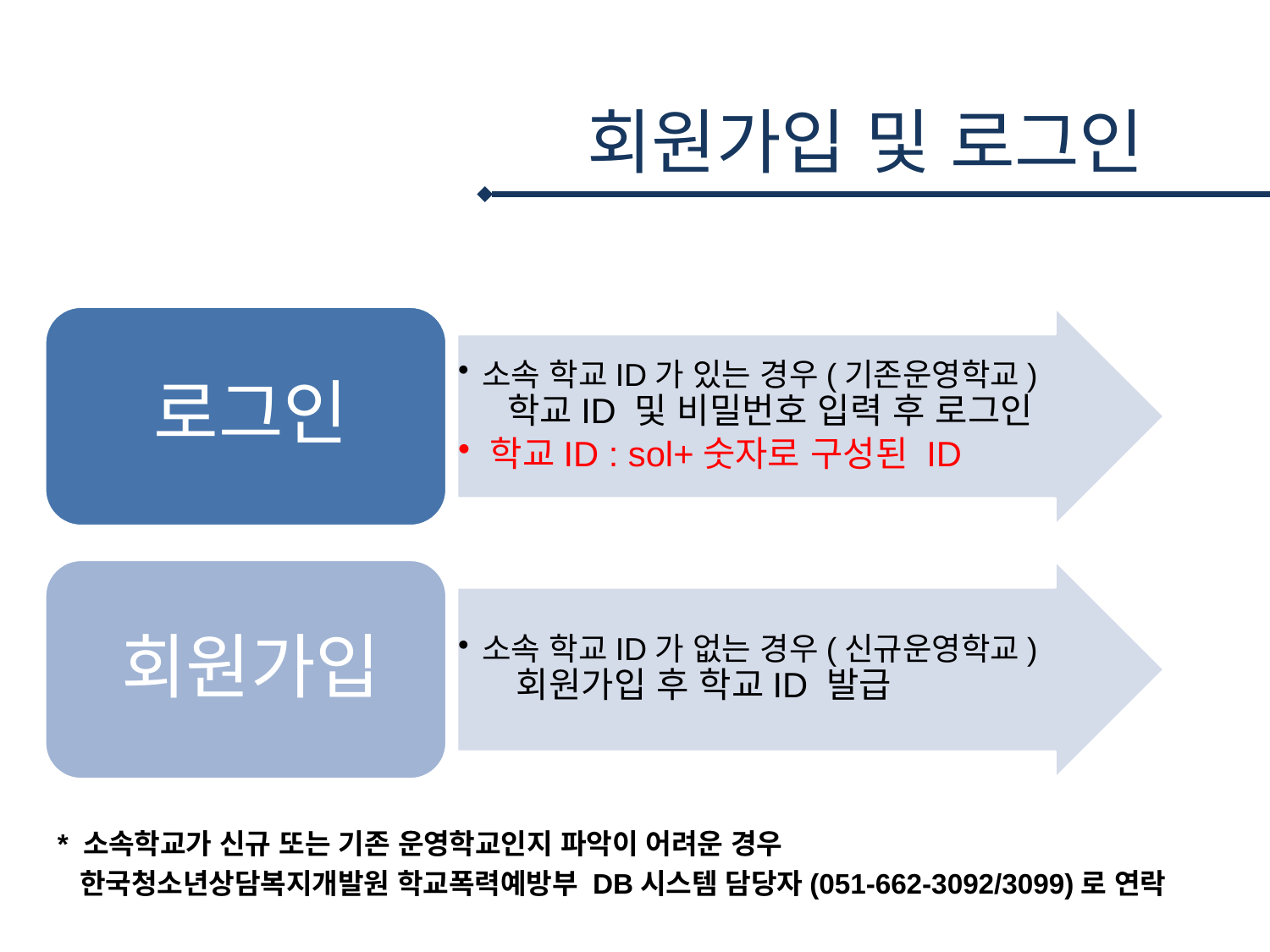

회원가입 및 로그인
소속 학교ID가 있는 경우(기존운영학교)       학교ID 및 비밀번호 입력 후 로그인
학교ID : sol+숫자로 구성된 ID
로그인
소속 학교ID가 없는 경우(신규운영학교)        회원가입 후 학교ID 발급
회원가입
* 소속학교가 신규 또는 기존 운영학교인지 파악이 어려운 경우
  한국청소년상담복지개발원 학교폭력예방부 DB시스템 담당자(051-662-3092/3099)로 연락